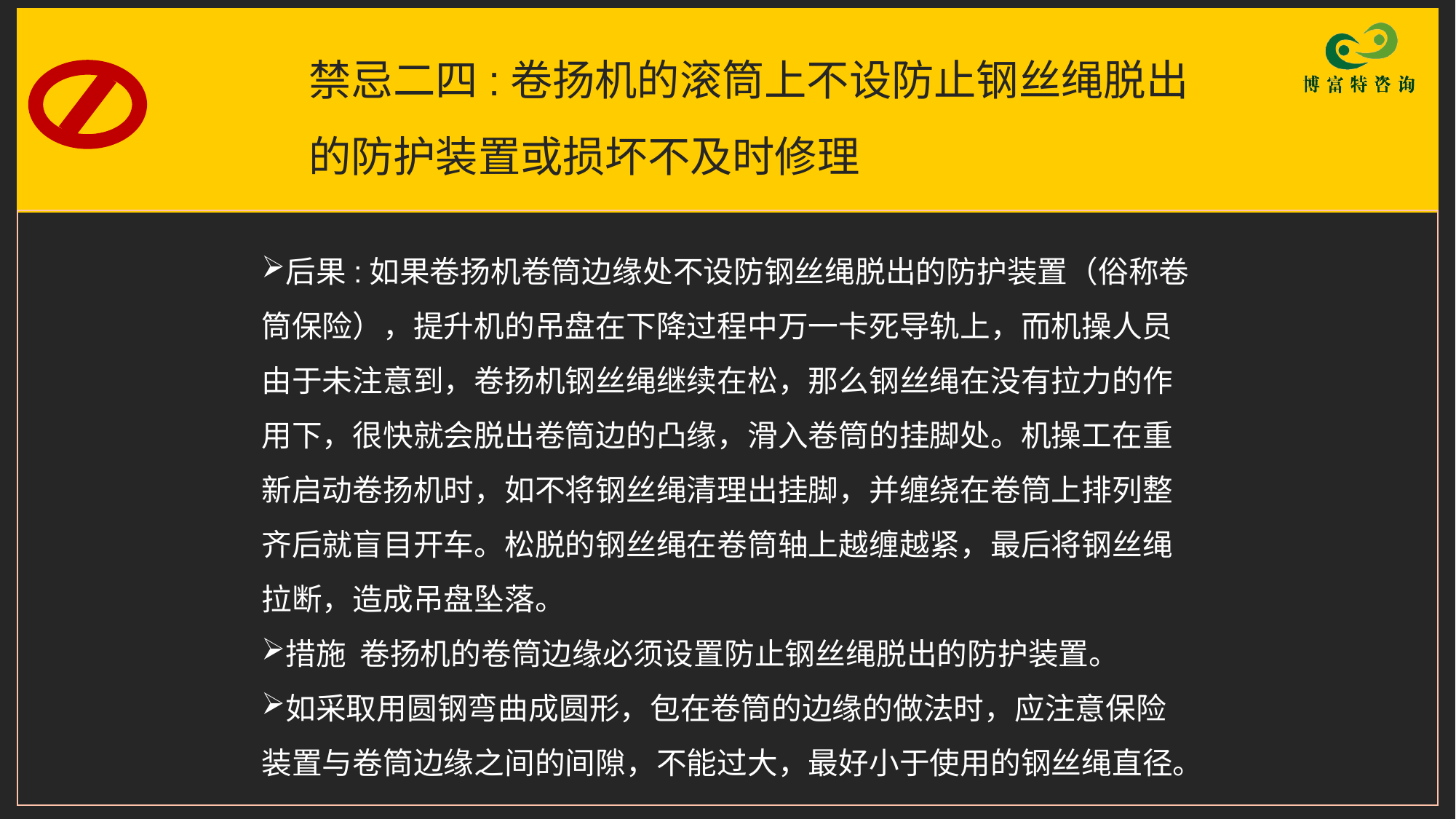

# 禁忌二四:卷扬机的滚筒上不设防止钢丝绳脱出的防护装置或损坏不及时修理
后果:如果卷扬机卷筒边缘处不设防钢丝绳脱出的防护装置（俗称卷筒保险），提升机的吊盘在下降过程中万一卡死导轨上，而机操人员由于未注意到，卷扬机钢丝绳继续在松，那么钢丝绳在没有拉力的作用下，很快就会脱出卷筒边的凸缘，滑入卷筒的挂脚处。机操工在重新启动卷扬机时，如不将钢丝绳清理出挂脚，并缠绕在卷筒上排列整齐后就盲目开车。松脱的钢丝绳在卷筒轴上越缠越紧，最后将钢丝绳拉断，造成吊盘坠落。
措施  卷扬机的卷筒边缘必须设置防止钢丝绳脱出的防护装置。
如采取用圆钢弯曲成圆形，包在卷筒的边缘的做法时，应注意保险装置与卷筒边缘之间的间隙，不能过大，最好小于使用的钢丝绳直径。